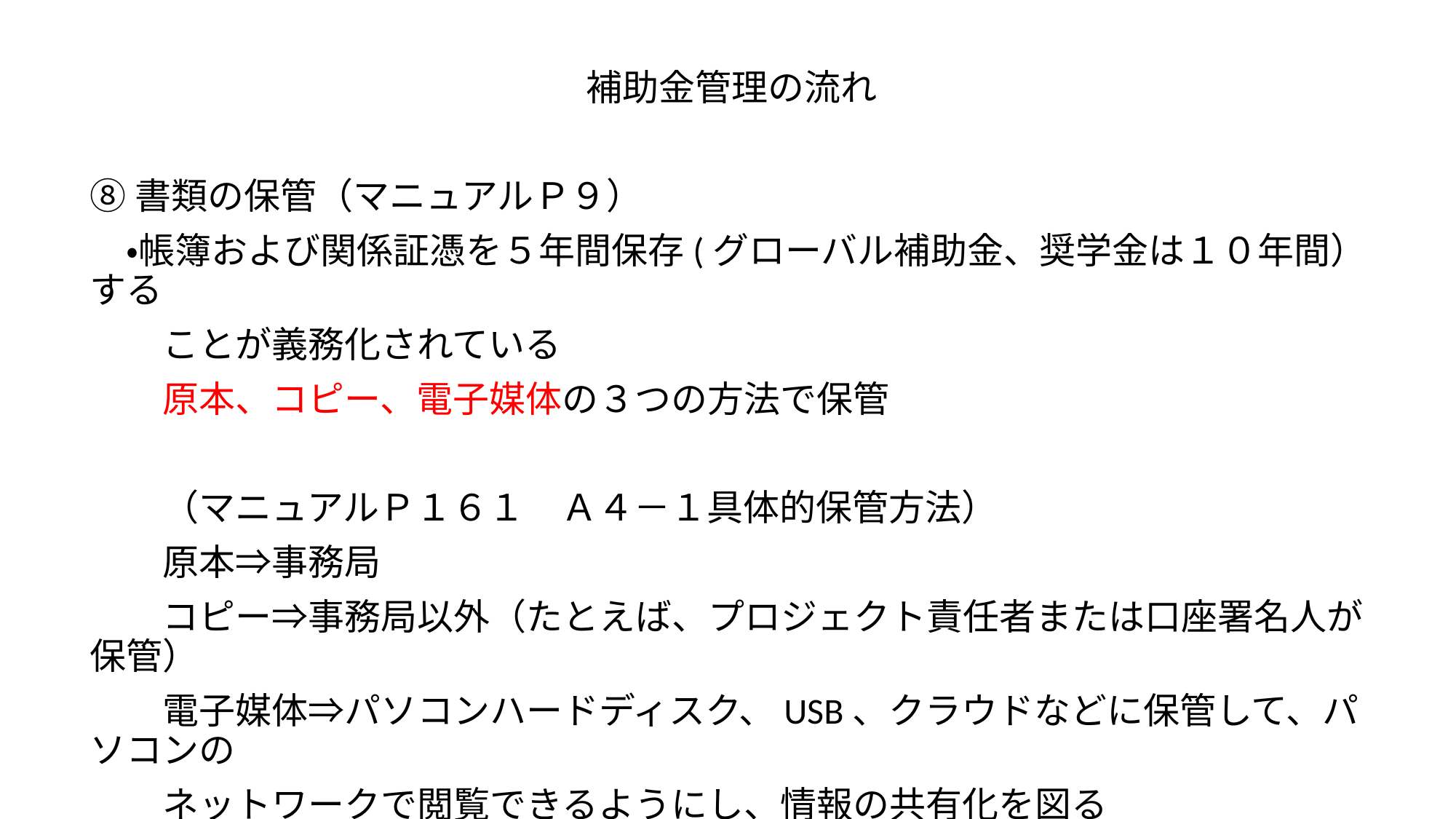

補助金管理の流れ

⑧書類の保管（マニュアルＰ９）
　・帳簿および関係証憑を５年間保存(グローバル補助金、奨学金は１０年間）する
　　ことが義務化されている
　　原本、コピー、電子媒体の３つの方法で保管

　　（マニュアルＰ１６１　Ａ４－１具体的保管方法）
　　原本⇒事務局
　　コピー⇒事務局以外（たとえば、プロジェクト責任者または口座署名人が保管）
　　電子媒体⇒パソコンハードディスク、USB、クラウドなどに保管して、パソコンの
　　ネットワークで閲覧できるようにし、情報の共有化を図る